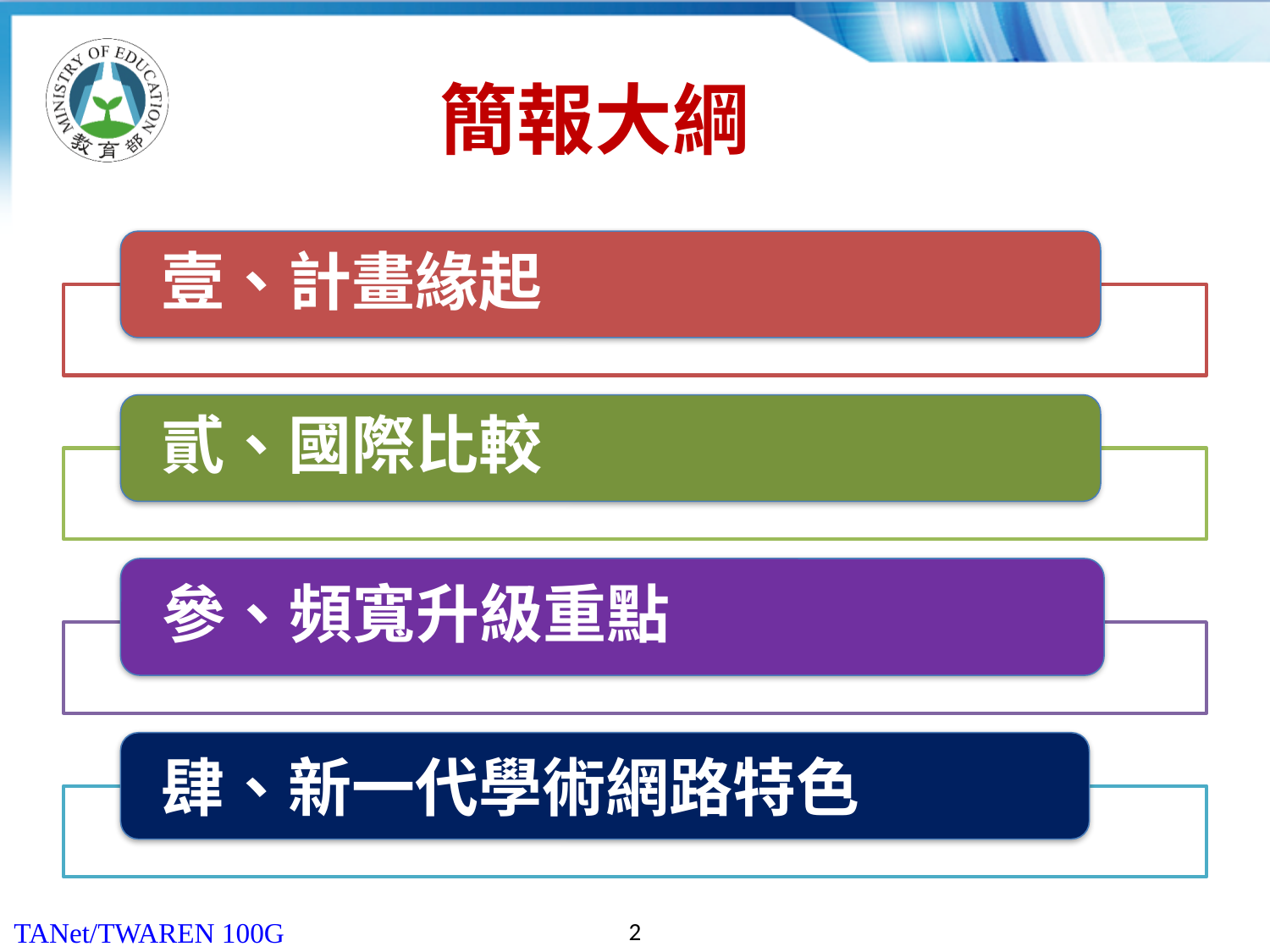

# 簡報大綱
壹、計畫緣起
貳、國際比較
參、頻寬升級重點
肆、新一代學術網路特色
2